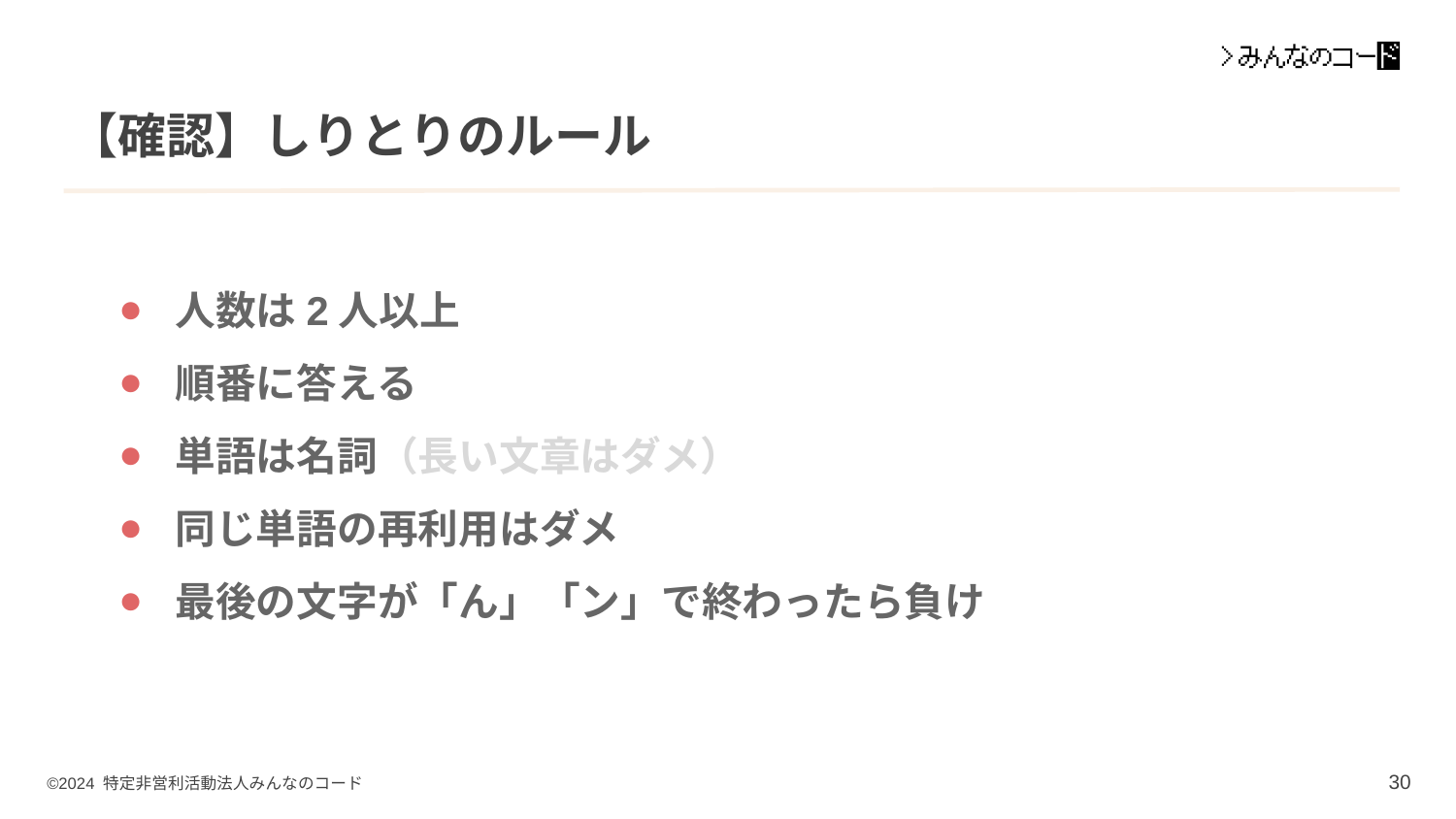

# 【確認】しりとりのルール
人数は2人以上
順番に答える
単語は名詞（長い文章はダメ）
同じ単語の再利用はダメ
最後の文字が「ん」「ン」で終わったら負け